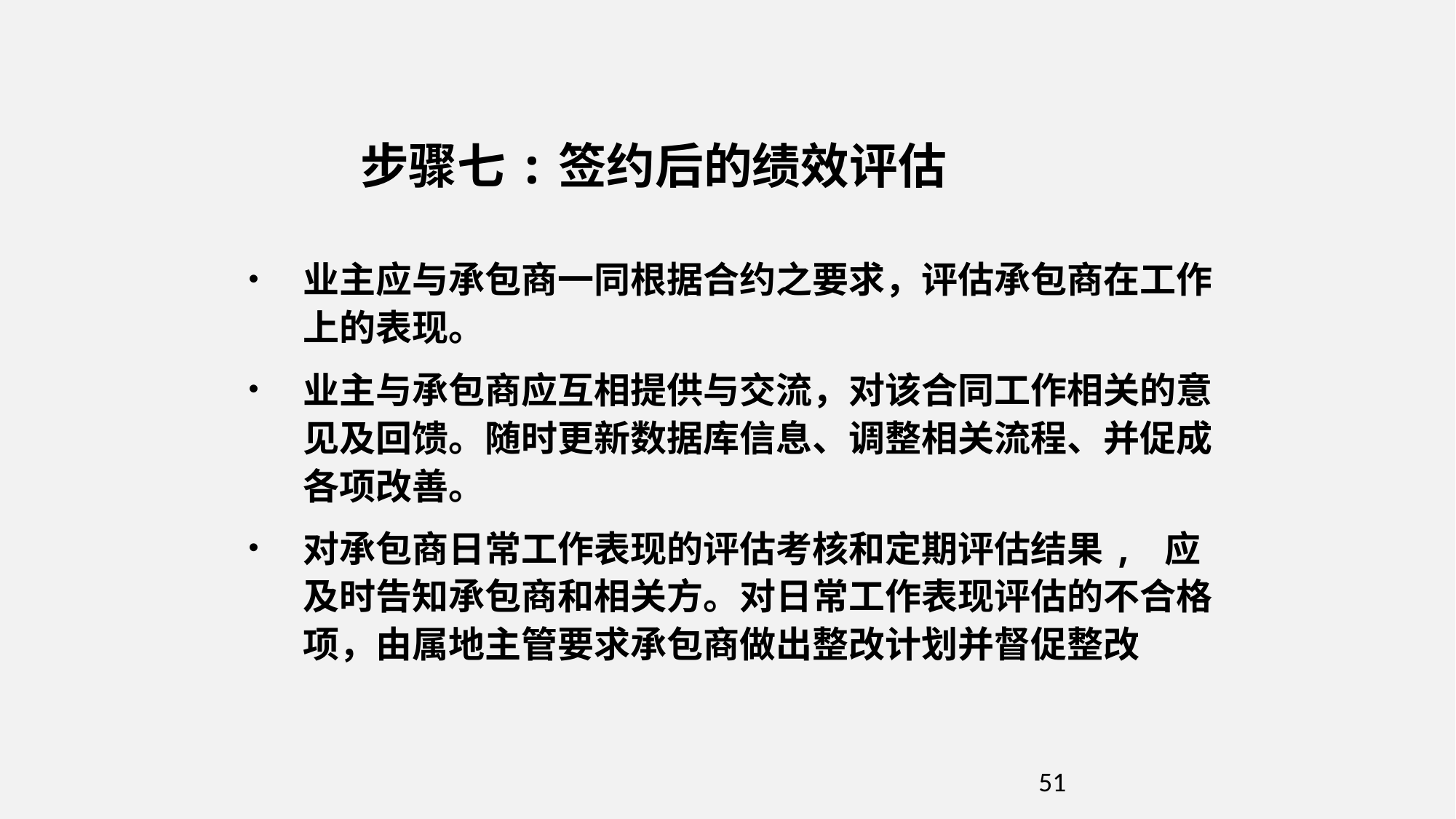

# 步骤七:签约后的绩效评估
业主应与承包商一同根据合约之要求，评估承包商在工作上的表现。
业主与承包商应互相提供与交流，对该合同工作相关的意见及回馈。随时更新数据库信息、调整相关流程、并促成各项改善。
对承包商日常工作表现的评估考核和定期评估结果, 应及时告知承包商和相关方。对日常工作表现评估的不合格项，由属地主管要求承包商做出整改计划并督促整改

51